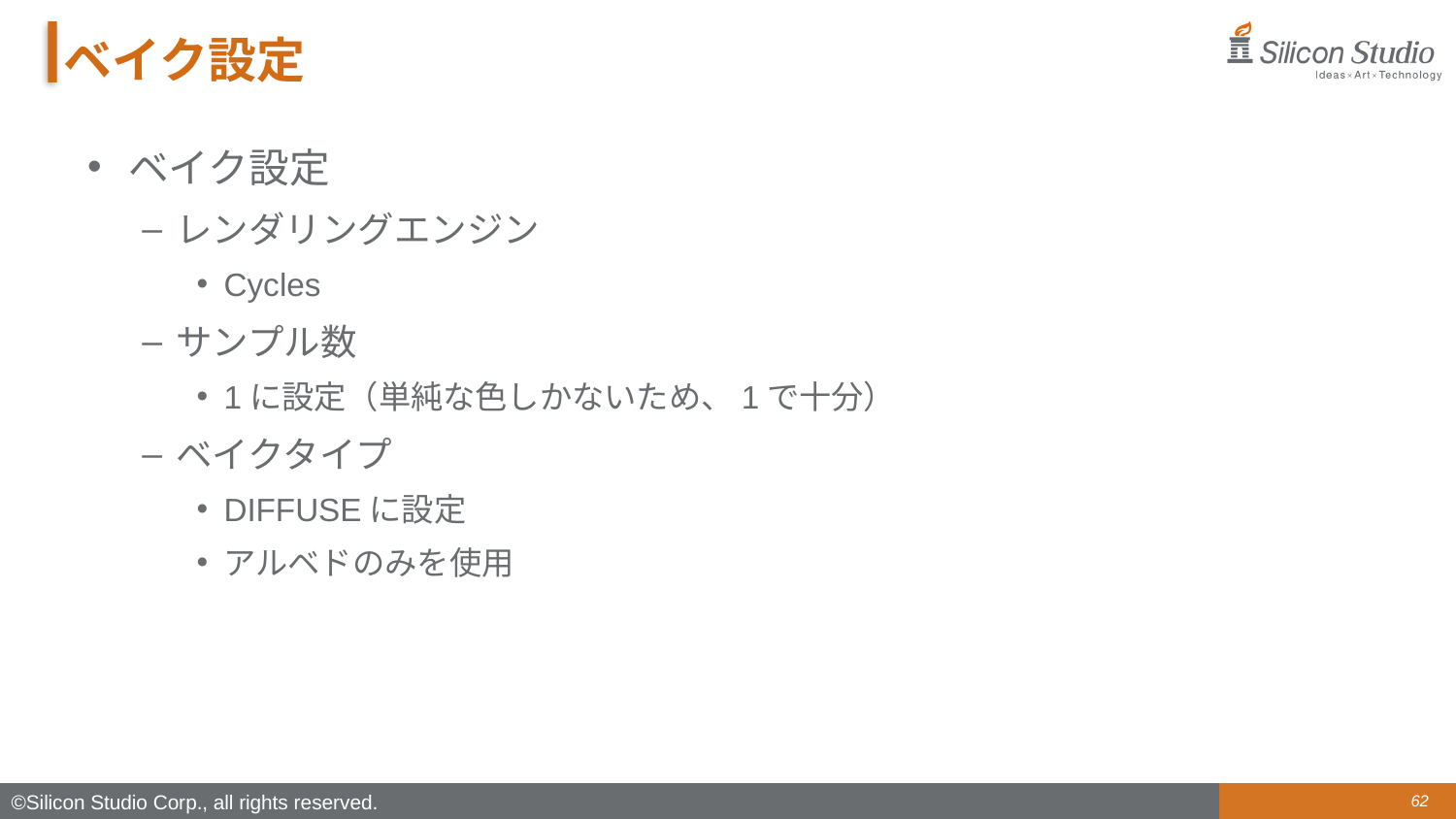

# ベイク設定
ベイク設定
レンダリングエンジン
Cycles
サンプル数
1に設定（単純な色しかないため、1で十分）
ベイクタイプ
DIFFUSEに設定
アルベドのみを使用